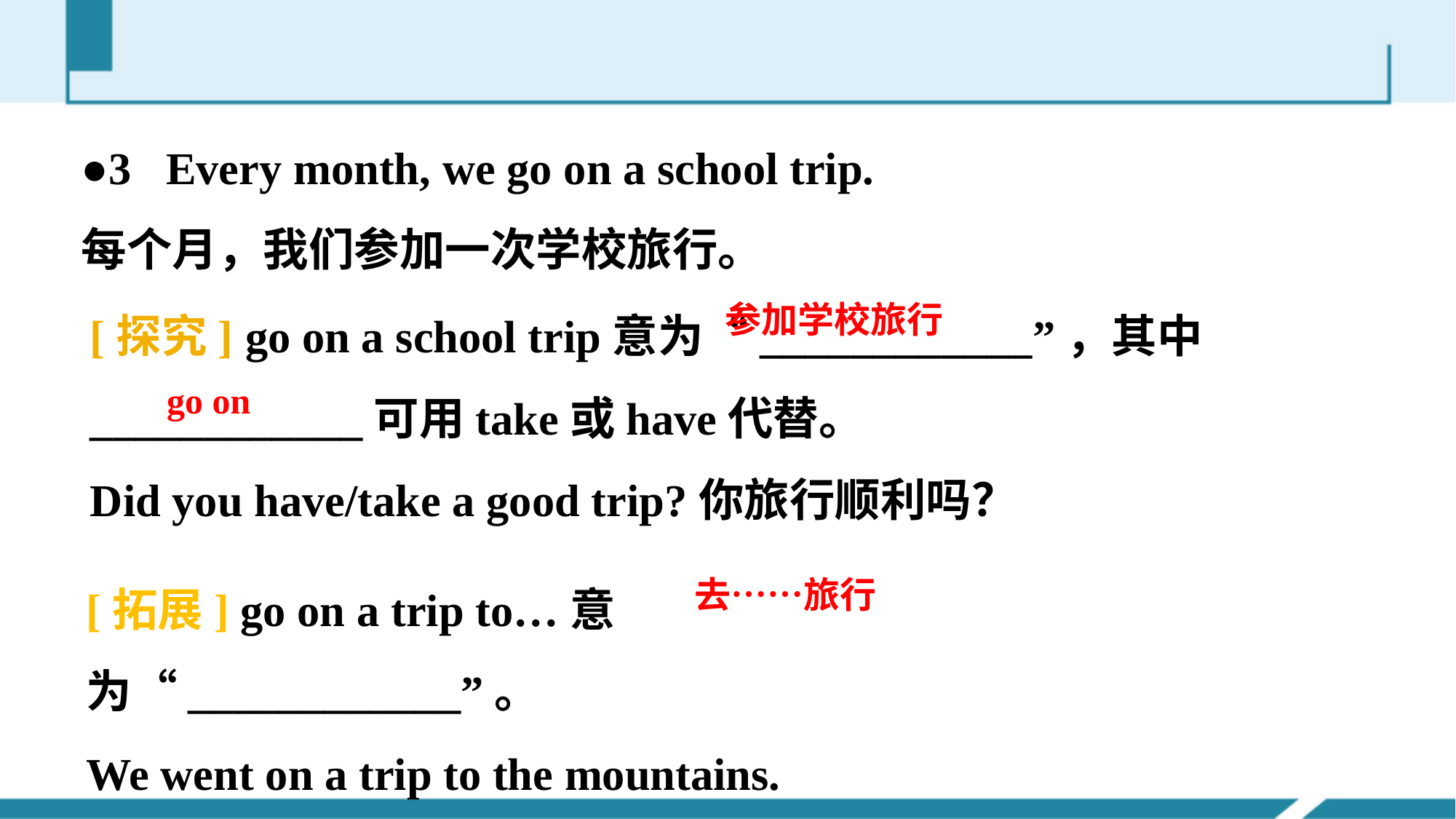

●3   Every month, we go on a school trip.
每个月，我们参加一次学校旅行。
[探究] go on a school trip意为“____________”，其中____________可用take或have代替。
Did you have/take a good trip?你旅行顺利吗？
参加学校旅行
go on
[拓展] go on a trip to…意为“____________”。
We went on a trip to the mountains.
我们到山里去旅游了。
去……旅行